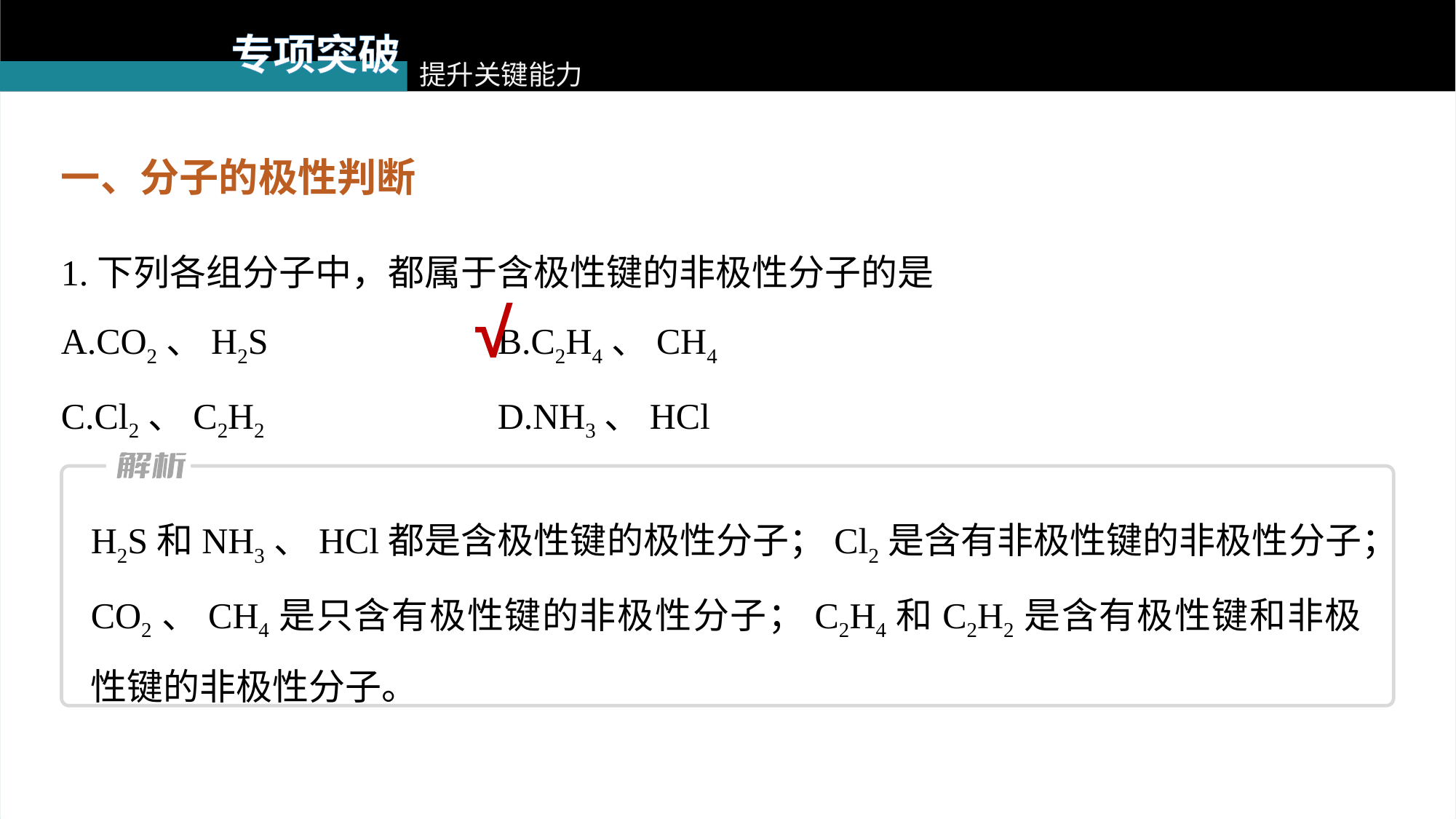

专项突破
提升关键能力

一、分子的极性判断
1.下列各组分子中，都属于含极性键的非极性分子的是
A.CO2、H2S  		B.C2H4、CH4
C.Cl2、C2H2  		D.NH3、HCl
√

H2S和NH3、HCl都是含极性键的极性分子；Cl2是含有非极性键的非极性分子；CO2、CH4是只含有极性键的非极性分子；C2H4和C2H2是含有极性键和非极性键的非极性分子。